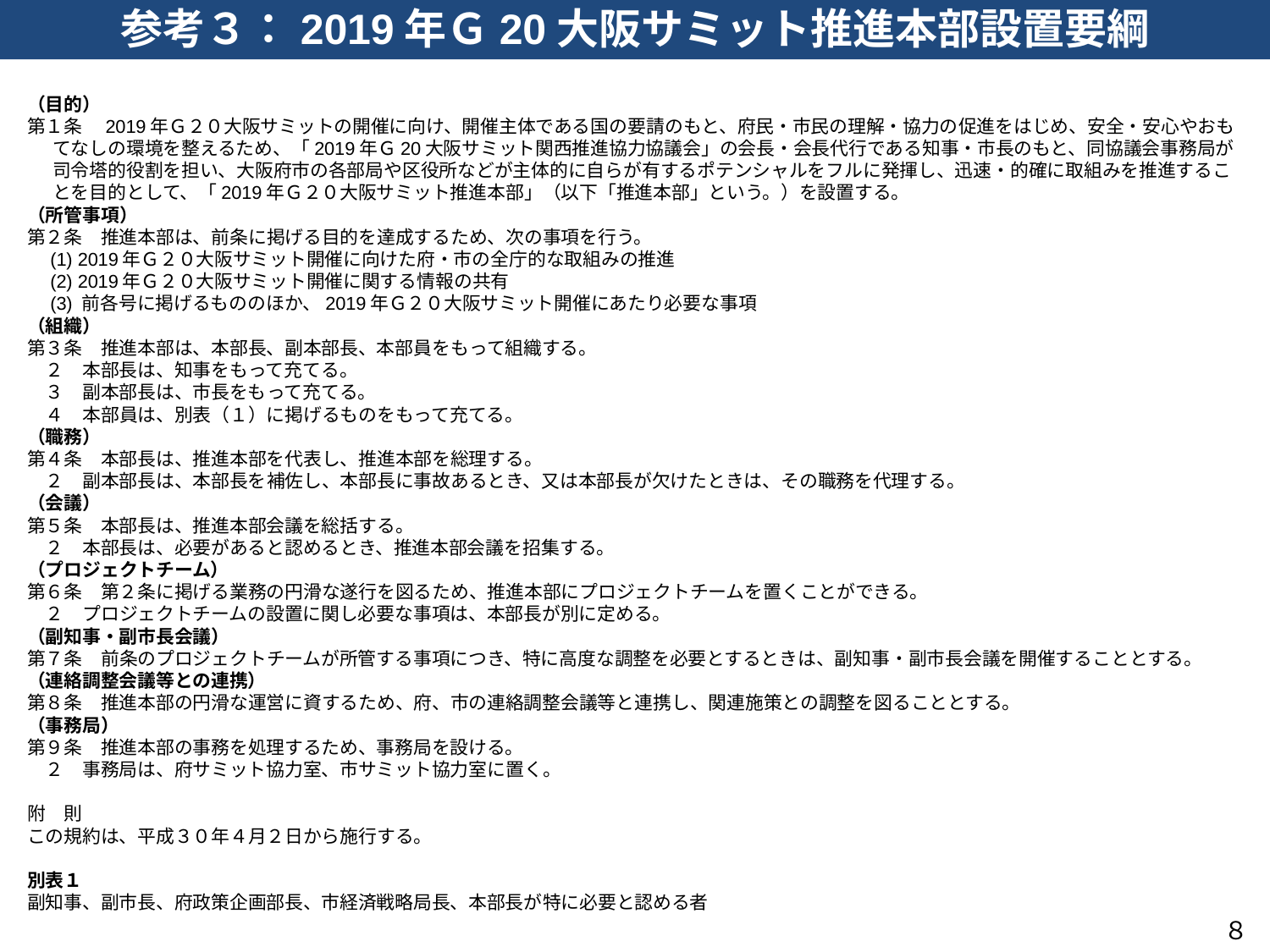

参考３：2019年Ｇ20大阪サミット推進本部設置要綱
（目的）
第１条　2019年Ｇ２０大阪サミットの開催に向け、開催主体である国の要請のもと、府民・市民の理解・協力の促進をはじめ、安全・安心やおもてなしの環境を整えるため、「2019年Ｇ20大阪サミット関西推進協力協議会」の会長・会長代行である知事・市長のもと、同協議会事務局が司令塔的役割を担い、大阪府市の各部局や区役所などが主体的に自らが有するポテンシャルをフルに発揮し、迅速・的確に取組みを推進することを目的として、「2019年Ｇ２０大阪サミット推進本部」（以下「推進本部」という。）を設置する。
（所管事項）
第２条　推進本部は、前条に掲げる目的を達成するため、次の事項を行う。
　(1) 2019年Ｇ２０大阪サミット開催に向けた府・市の全庁的な取組みの推進
　(2) 2019年Ｇ２０大阪サミット開催に関する情報の共有
　(3) 前各号に掲げるもののほか、2019年Ｇ２０大阪サミット開催にあたり必要な事項
（組織）
第３条　推進本部は、本部長、副本部長、本部員をもって組織する。
　２　本部長は、知事をもって充てる。
　３　副本部長は、市長をもって充てる。
　４　本部員は、別表（１）に掲げるものをもって充てる。
（職務）
第４条　本部長は、推進本部を代表し、推進本部を総理する。
　２　副本部長は、本部長を補佐し、本部長に事故あるとき、又は本部長が欠けたときは、その職務を代理する。
（会議）
第５条　本部長は、推進本部会議を総括する。
　２　本部長は、必要があると認めるとき、推進本部会議を招集する。
（プロジェクトチーム）
第６条　第２条に掲げる業務の円滑な遂行を図るため、推進本部にプロジェクトチームを置くことができる。
　２　プロジェクトチームの設置に関し必要な事項は、本部長が別に定める。
（副知事・副市長会議）
第７条　前条のプロジェクトチームが所管する事項につき、特に高度な調整を必要とするときは、副知事・副市長会議を開催することとする。
（連絡調整会議等との連携）
第８条　推進本部の円滑な運営に資するため、府、市の連絡調整会議等と連携し、関連施策との調整を図ることとする。
（事務局）
第９条　推進本部の事務を処理するため、事務局を設ける。
　２　事務局は、府サミット協力室、市サミット協力室に置く。

附　則
この規約は、平成３０年４月２日から施行する。

別表１
副知事、副市長、府政策企画部長、市経済戦略局長、本部長が特に必要と認める者
８